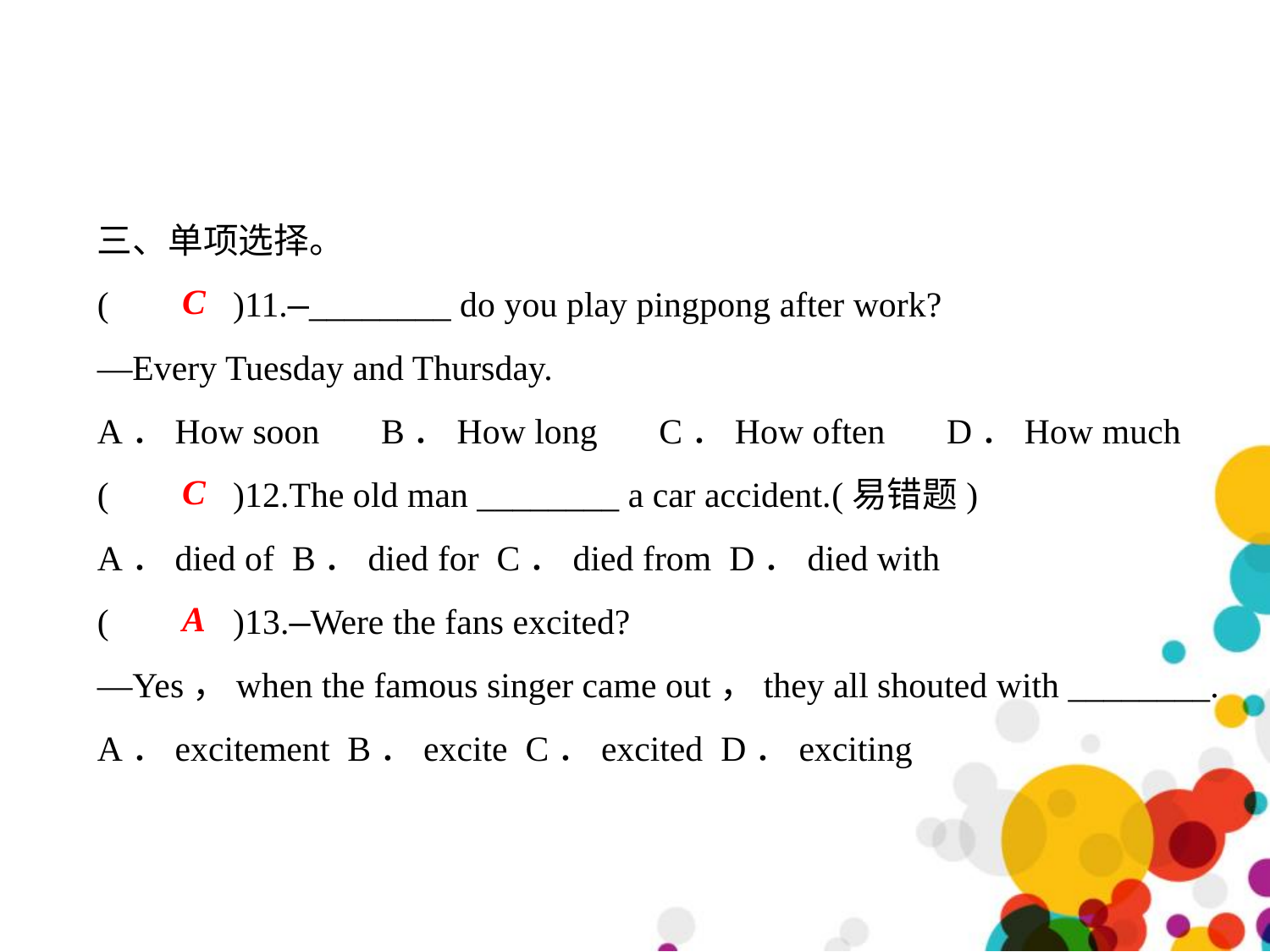

三、单项选择。
( 	 )11.—________ do you play ping­pong after work?
—Every Tuesday and Thursday.
A．How soon 　B．How long 　C．How often 　D．How much
( 	 )12.The old man ________ a car accident.(易错题)
A．died of  B．died for  C．died from  D．died with
( 	 )13.—Were the fans excited?
—Yes，when the famous singer came out，they all shouted with ________.
A．excitement  B．excite  C．excited  D．exciting
C
C
A